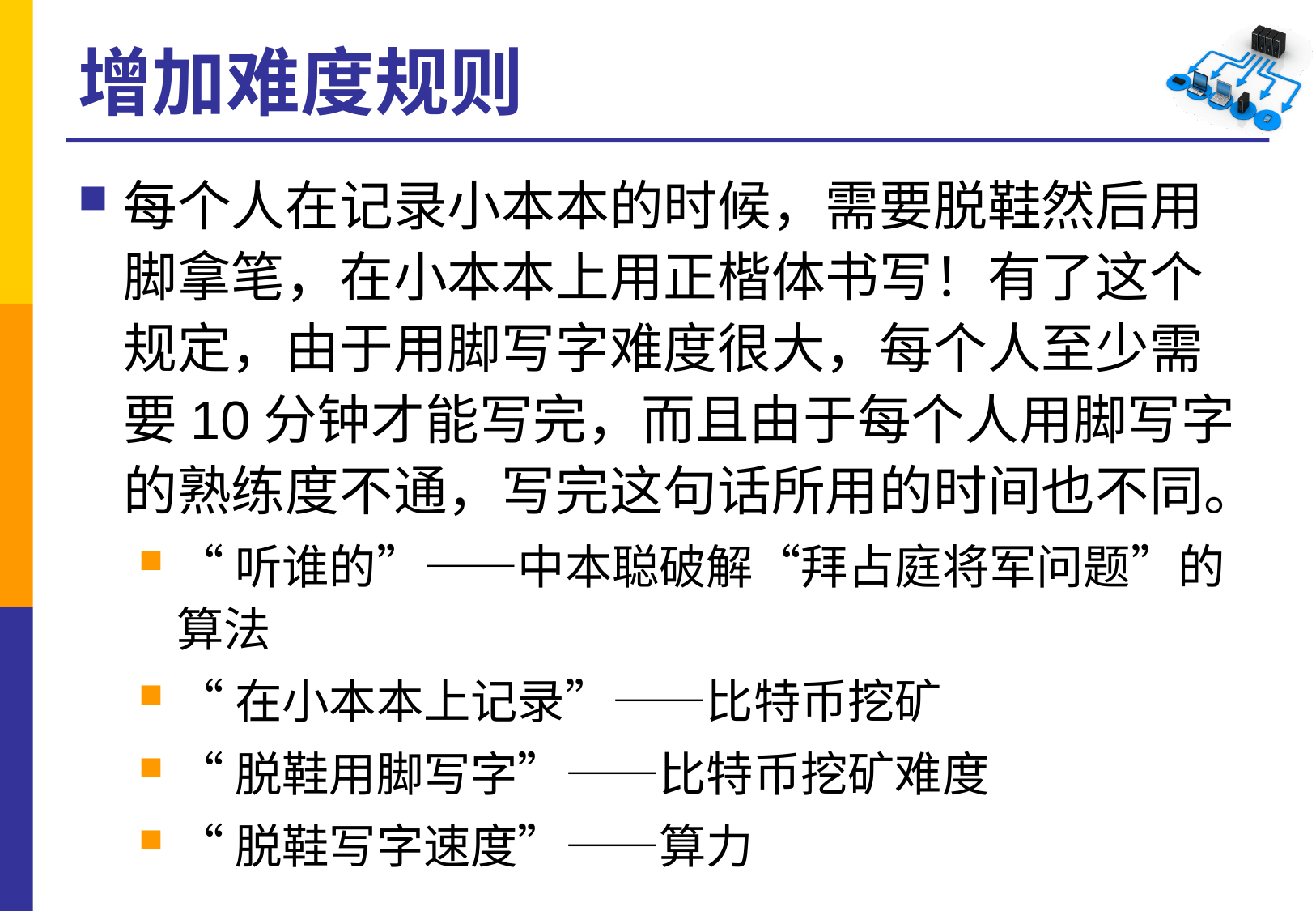

# 增加难度规则
每个人在记录小本本的时候，需要脱鞋然后用脚拿笔，在小本本上用正楷体书写！有了这个规定，由于用脚写字难度很大，每个人至少需要10分钟才能写完，而且由于每个人用脚写字的熟练度不通，写完这句话所用的时间也不同。
“听谁的”——中本聪破解“拜占庭将军问题”的算法
“在小本本上记录”——比特币挖矿
“脱鞋用脚写字”——比特币挖矿难度
“脱鞋写字速度”——算力